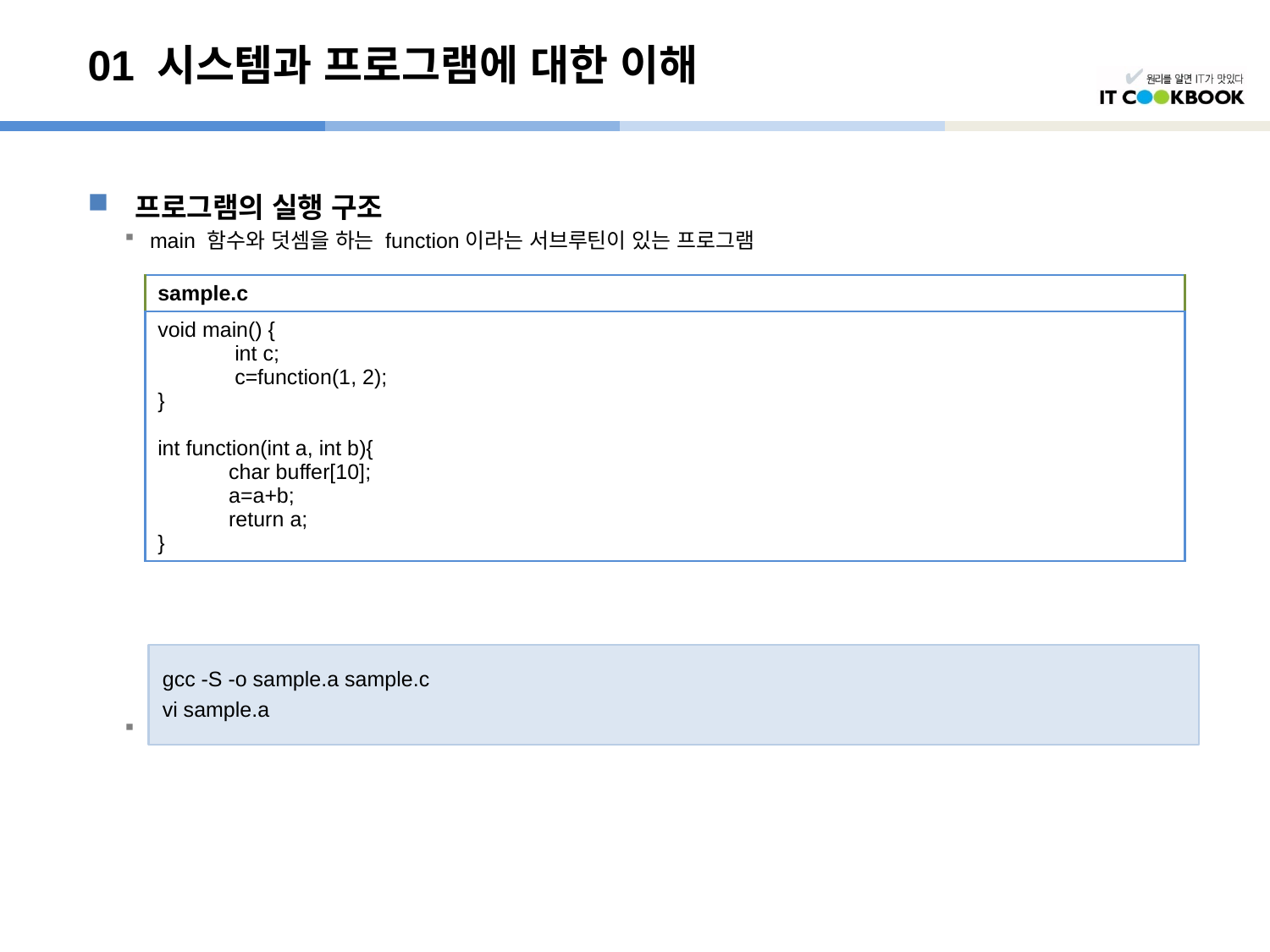

# 01 시스템과 프로그램에 대한 이해
프로그램의 실행 구조
main 함수와 덧셈을 하는 function이라는 서브루틴이 있는 프로그램

어셈블리어로 된 코드를 생성
| sample.c |
| --- |
| void main() { int c; c=function(1, 2); } int function(int a, int b){ char buffer[10]; a=a+b; return a; } |

gcc -S -o sample.a sample.c
vi sample.a